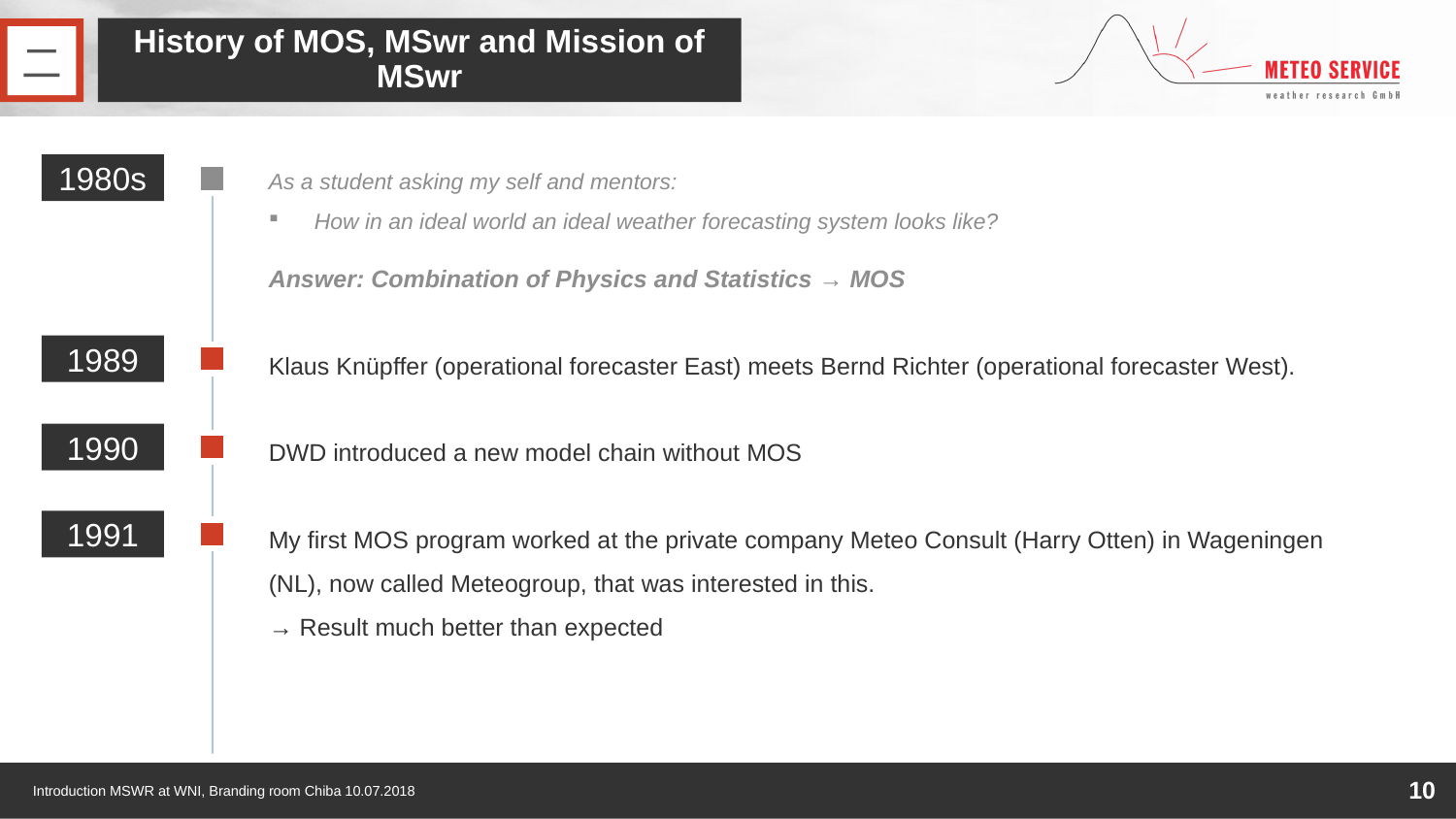

# History of MOS, MSwr and Mission of MSwr
二
1980s
As a student asking my self and mentors:
How in an ideal world an ideal weather forecasting system looks like?
Answer: Combination of Physics and Statistics → MOS

Klaus Knüpffer (operational forecaster East) meets Bernd Richter (operational forecaster West).

DWD introduced a new model chain without MOS

My first MOS program worked at the private company Meteo Consult (Harry Otten) in Wageningen (NL), now called Meteogroup, that was interested in this.
→ Result much better than expected

1989

1990

1991